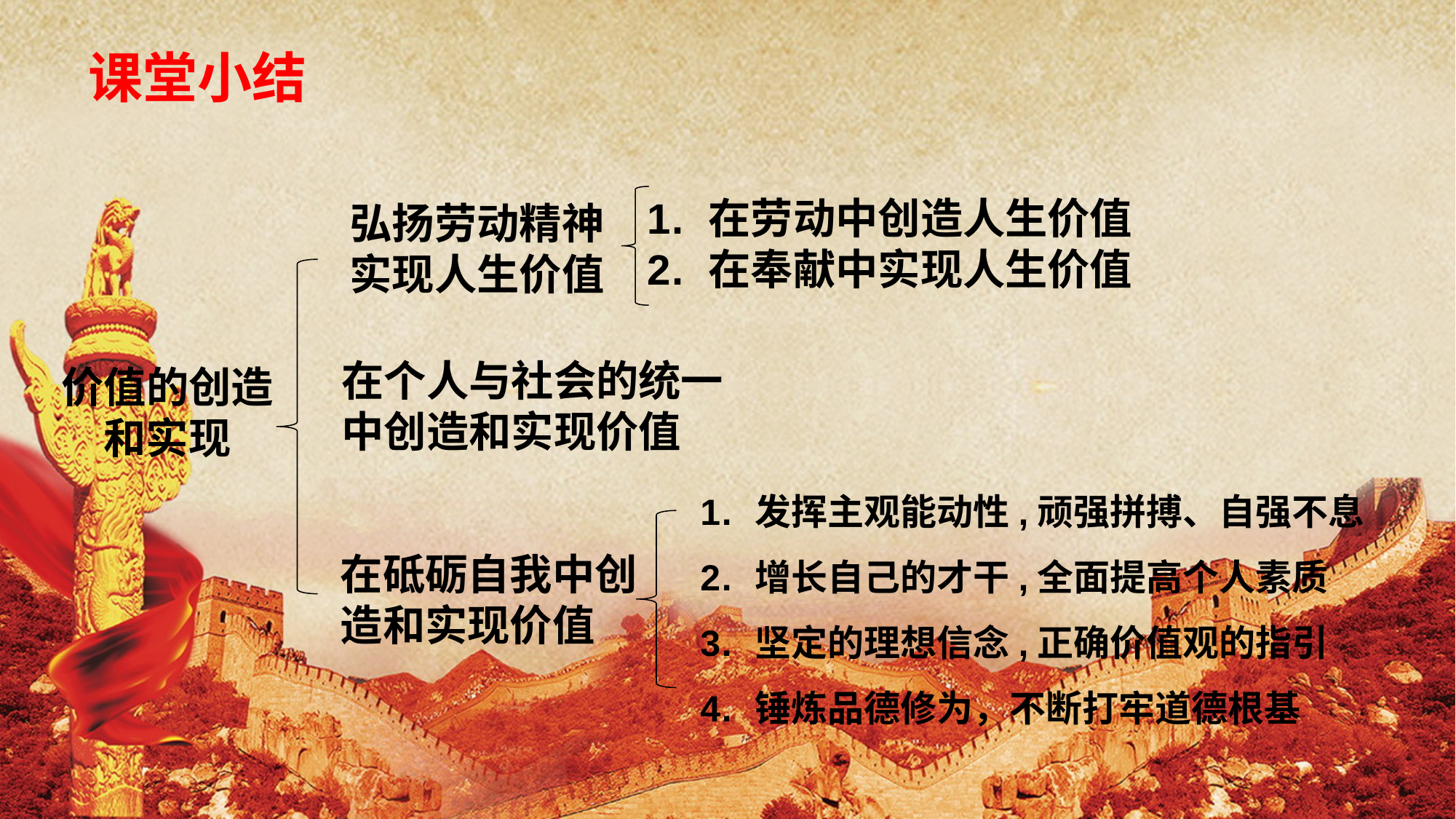

课堂小结

在劳动中创造人生价值
在奉献中实现人生价值
弘扬劳动精神 实现人生价值

在个人与社会的统一中创造和实现价值
价值的创造和实现
发挥主观能动性,顽强拼搏、自强不息
增长自己的才干,全面提高个人素质
坚定的理想信念,正确价值观的指引
锤炼品德修为，不断打牢道德根基

在砥砺自我中创造和实现价值